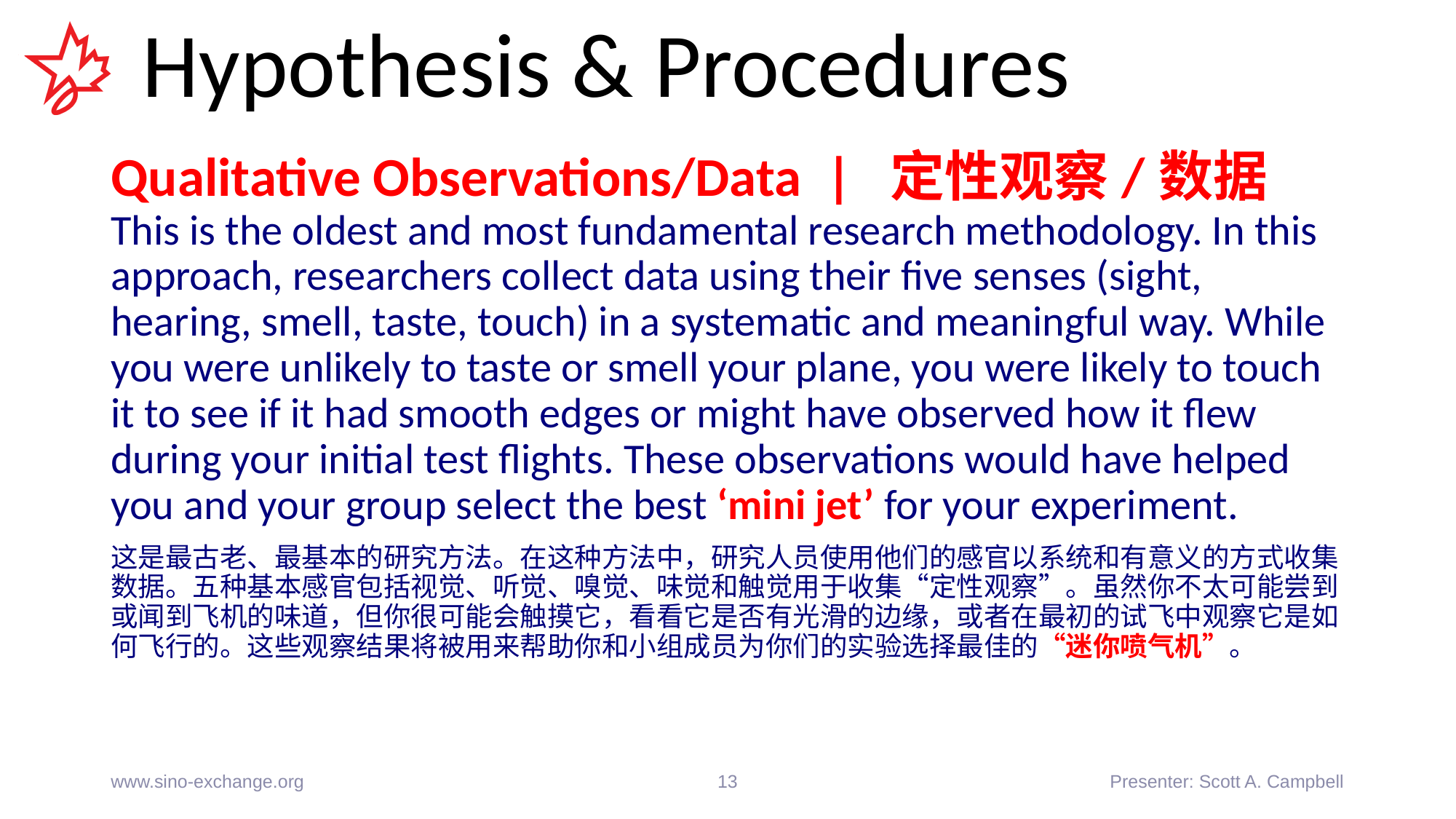

# Hypothesis & Procedures
Qualitative Observations/Data  |  定性观察/数据
This is the oldest and most fundamental research methodology. In this approach, researchers collect data using their five senses (sight, hearing, smell, taste, touch) in a systematic and meaningful way. While you were unlikely to taste or smell your plane, you were likely to touch it to see if it had smooth edges or might have observed how it flew during your initial test flights. These observations would have helped you and your group select the best ‘mini jet’ for your experiment.
这是最古老、最基本的研究方法。在这种方法中，研究人员使用他们的感官以系统和有意义的方式收集数据。五种基本感官包括视觉、听觉、嗅觉、味觉和触觉用于收集“定性观察”。虽然你不太可能尝到或闻到飞机的味道，但你很可能会触摸它，看看它是否有光滑的边缘，或者在最初的试飞中观察它是如何飞行的。这些观察结果将被用来帮助你和小组成员为你们的实验选择最佳的“迷你喷气机”。
www.sino-exchange.org
13
Presenter: Scott A. Campbell